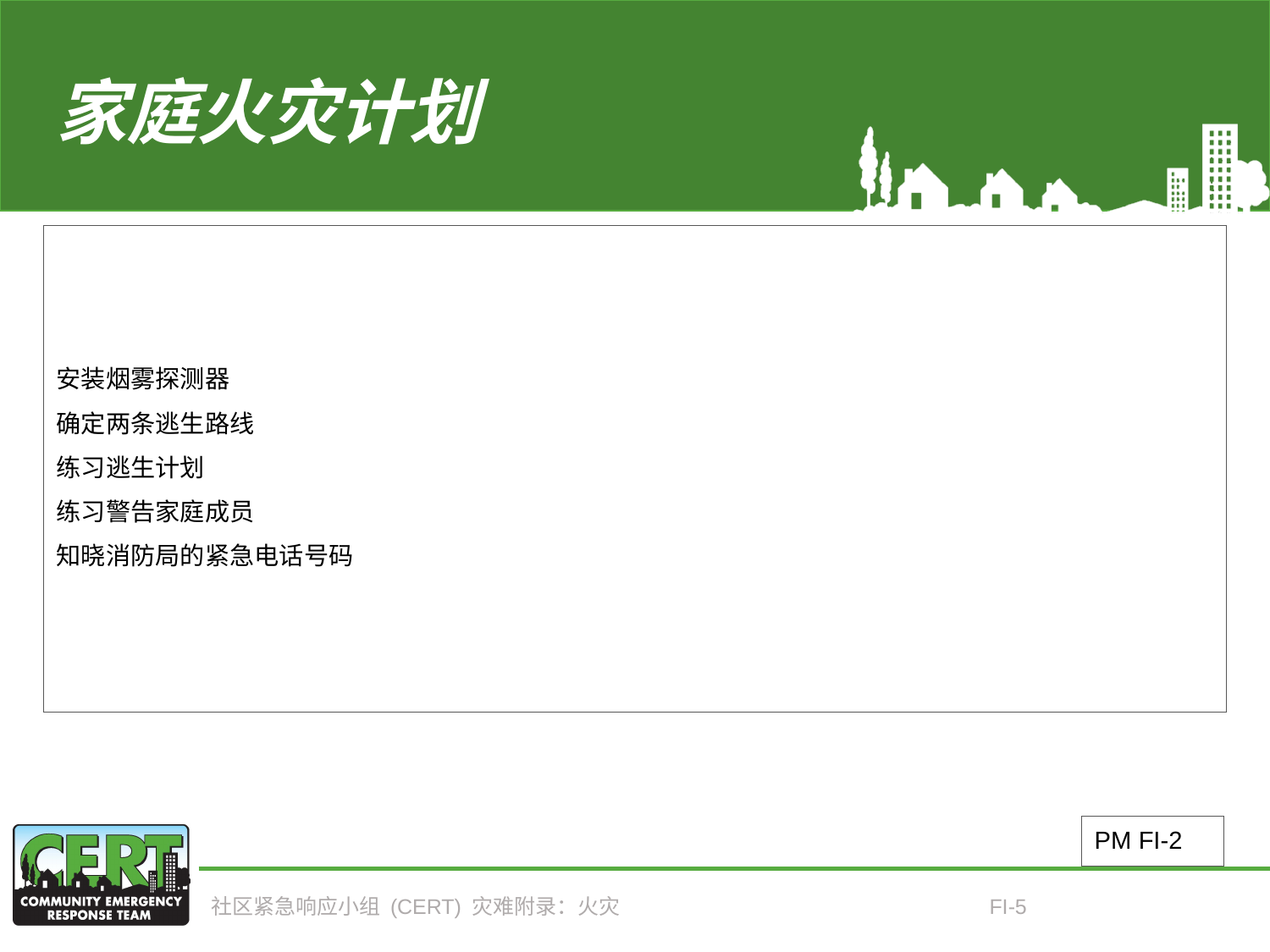

# 家庭火灾计划
安装烟雾探测器
确定两条逃生路线
练习逃生计划
练习警告家庭成员
知晓消防局的紧急电话号码
PM FI-2
社区紧急响应小组 (CERT) 灾难附录：火灾
FI-5